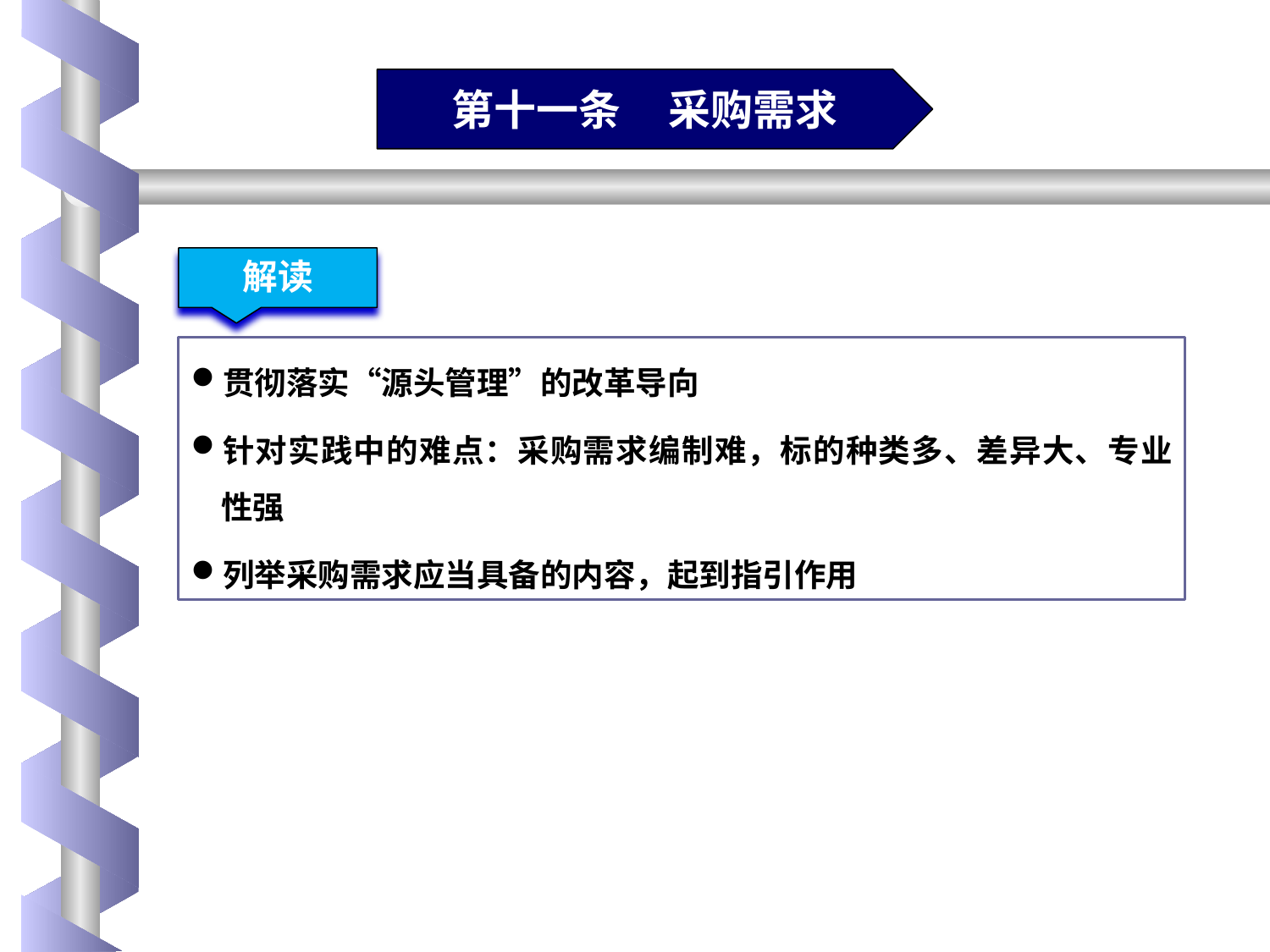

第十一条     采购需求
解读
贯彻落实“源头管理”的改革导向
针对实践中的难点：采购需求编制难，标的种类多、差异大、专业性强
列举采购需求应当具备的内容，起到指引作用